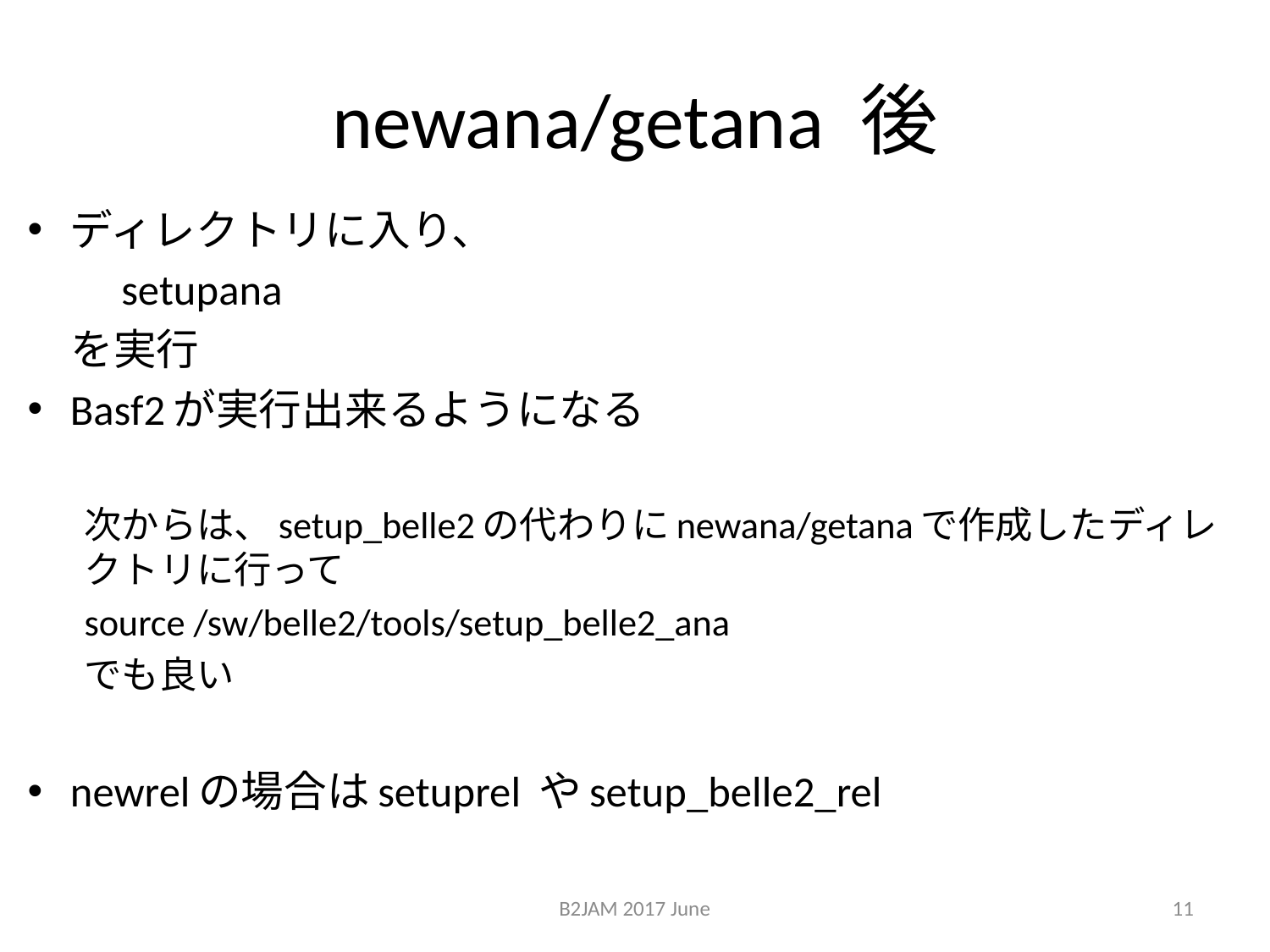

# newana/getana 後
ディレクトリに入り、
　　setupana
　を実行
Basf2が実行出来るようになる

次からは、setup_belle2の代わりにnewana/getanaで作成したディレクトリに行って
source /sw/belle2/tools/setup_belle2_ana
でも良い

newrelの場合はsetuprel やsetup_belle2_rel

B2JAM 2017 June
11